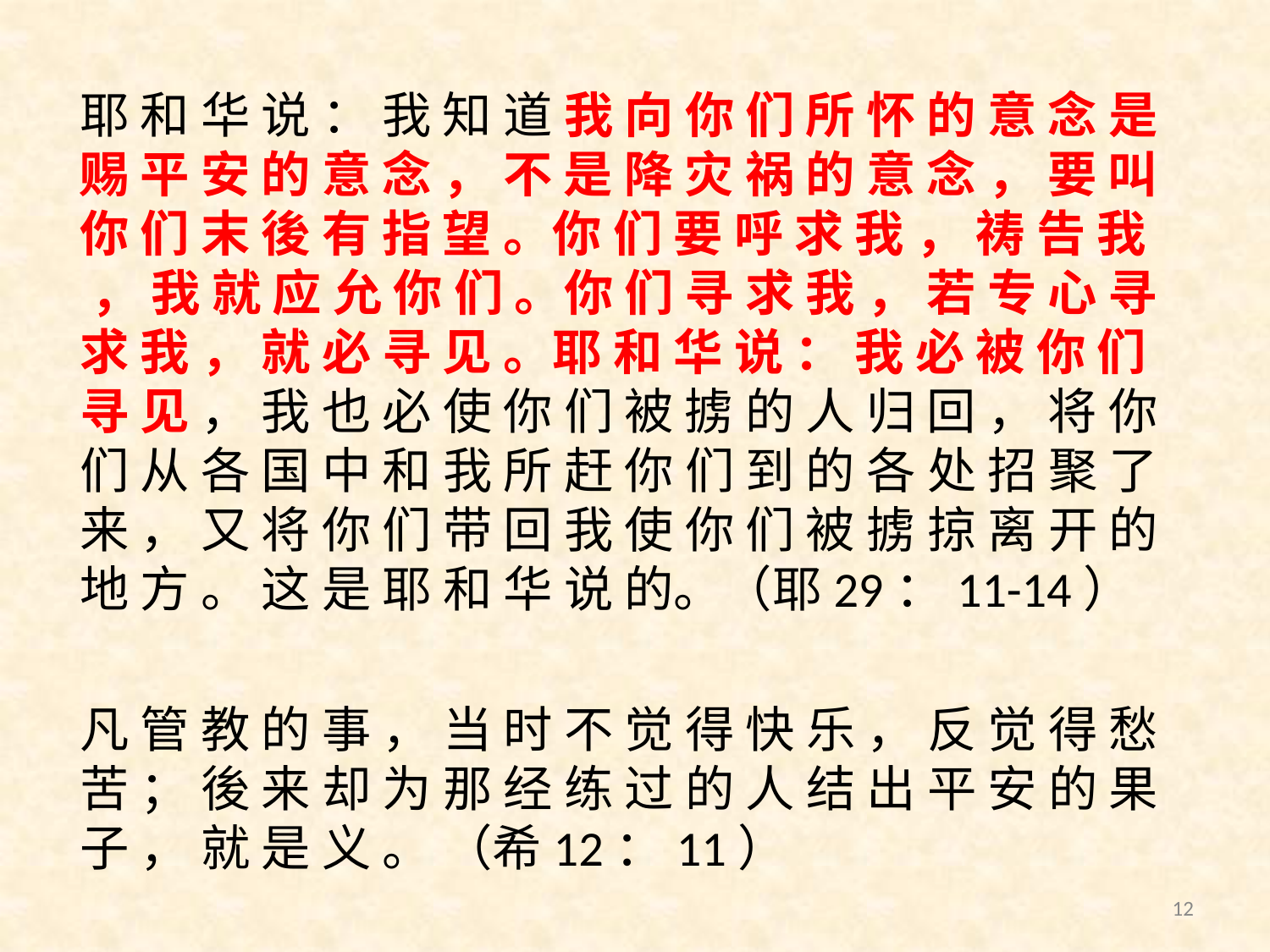

耶 和 华 说 ： 我 知 道 我 向 你 们 所 怀 的 意 念 是 赐 平 安 的 意 念 ， 不 是 降 灾 祸 的 意 念 ， 要 叫 你 们 末 後 有 指 望 。你 们 要 呼 求 我 ， 祷 告 我 ， 我 就 应 允 你 们 。你 们 寻 求 我 ， 若 专 心 寻 求 我 ， 就 必 寻 见 。耶 和 华 说 ： 我 必 被 你 们 寻 见 ， 我 也 必 使 你 们 被 掳 的 人 归 回 ， 将 你 们 从 各 国 中 和 我 所 赶 你 们 到 的 各 处 招 聚 了 来 ， 又 将 你 们 带 回 我 使 你 们 被 掳 掠 离 开 的 地 方 。 这 是 耶 和 华 说 的。（耶29：11-14）

凡 管 教 的 事 ， 当 时 不 觉 得 快 乐 ， 反 觉 得 愁 苦 ； 後 来 却 为 那 经 练 过 的 人 结 出 平 安 的 果 子 ， 就 是 义 。 （希12：11）
12